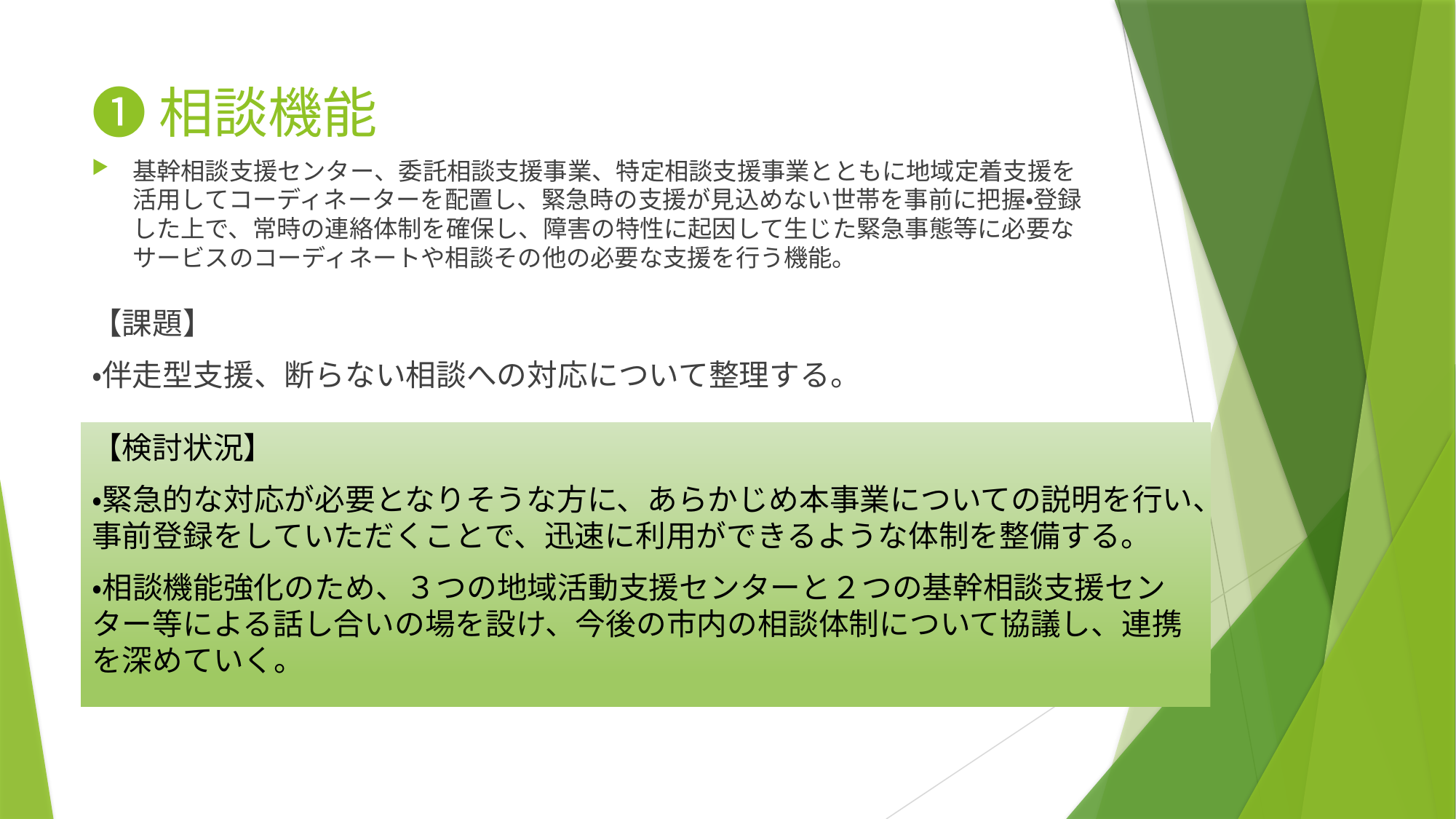

# ❶相談機能
基幹相談支援センター、委託相談支援事業、特定相談支援事業とともに地域定着支援を活用してコーディネーターを配置し、緊急時の支援が見込めない世帯を事前に把握・登録した上で、常時の連絡体制を確保し、障害の特性に起因して生じた緊急事態等に必要なサービスのコーディネートや相談その他の必要な支援を行う機能。
【課題】
・伴走型支援、断らない相談への対応について整理する。
【検討状況】
・緊急的な対応が必要となりそうな方に、あらかじめ本事業についての説明を行い、事前登録をしていただくことで、迅速に利用ができるような体制を整備する。
・相談機能強化のため、３つの地域活動支援センターと２つの基幹相談支援センター等による話し合いの場を設け、今後の市内の相談体制について協議し、連携を深めていく。